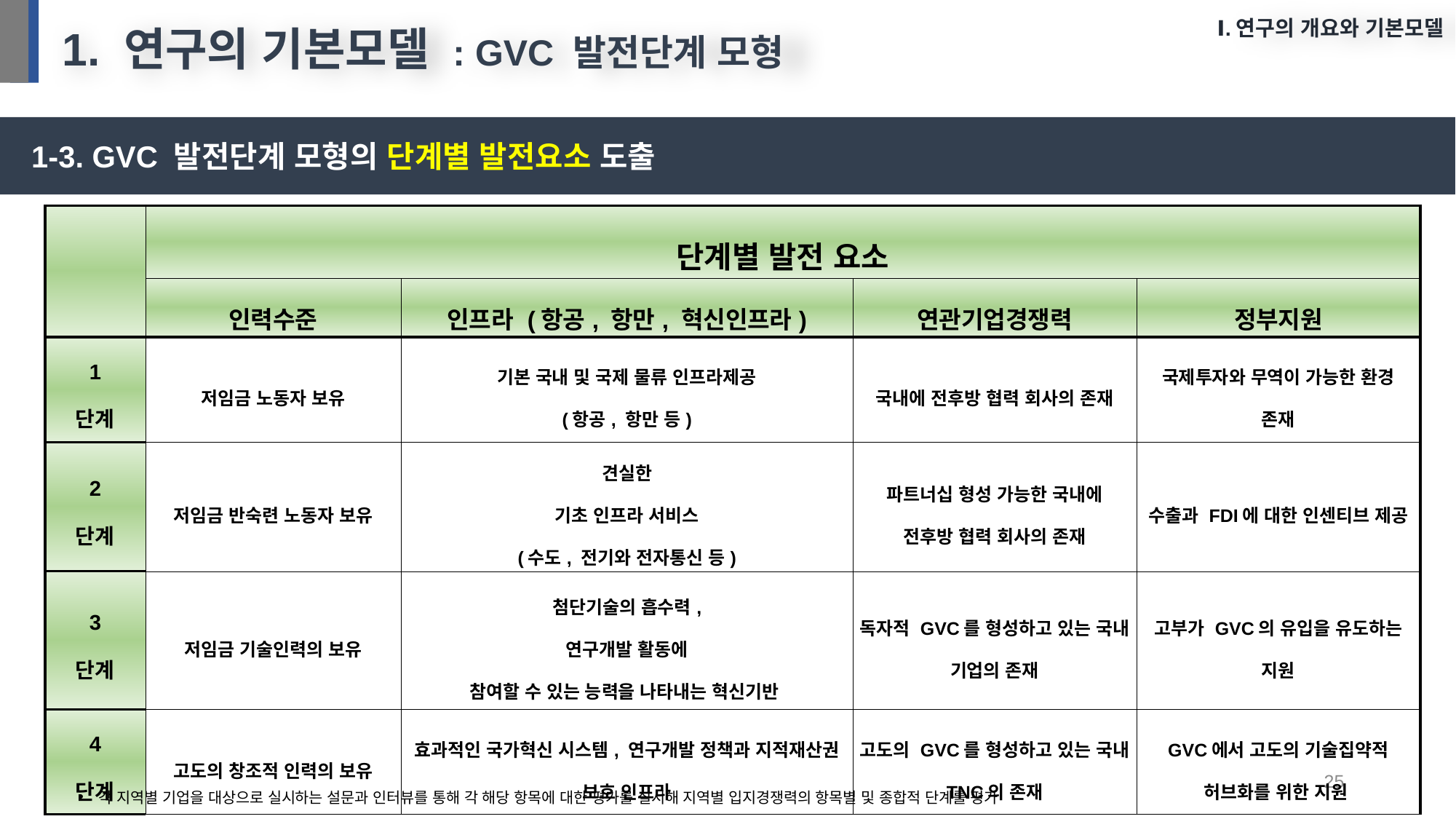

Ⅰ.연구의 개요와 기본모델

1-3. GVC 발전단계 모형의 단계별 발전요소 도출
1. 연구의 기본모델 : GVC 발전단계 모형
|  | 단계별 발전 요소 |  |  |  |
| --- | --- | --- | --- | --- |
|  | 인력수준 | 인프라 (항공, 항만, 혁신인프라) | 연관기업경쟁력 | 정부지원 |
| 1 단계 | 저임금 노동자 보유 | 기본 국내 및 국제 물류 인프라제공 (항공, 항만 등) | 국내에 전후방 협력 회사의 존재 | 국제투자와 무역이 가능한 환경 존재 |
| 2 단계 | 저임금 반숙련 노동자 보유 | 견실한 기초 인프라 서비스 (수도, 전기와 전자통신 등) | 파트너십 형성 가능한 국내에 전후방 협력 회사의 존재 | 수출과 FDI에 대한 인센티브 제공 |
| 3 단계 | 저임금 기술인력의 보유 | 첨단기술의 흡수력, 연구개발 활동에 참여할 수 있는 능력을 나타내는 혁신기반 | 독자적 GVC를 형성하고 있는 국내 기업의 존재 | 고부가 GVC의 유입을 유도하는 지원 |
| 4 단계 | 고도의 창조적 인력의 보유 | 효과적인 국가혁신 시스템, 연구개발 정책과 지적재산권 보호 인프라 | 고도의 GVC를 형성하고 있는 국내 TNC의 존재 | GVC에서 고도의 기술집약적 허브화를 위한 지원 |
25
각 지역별 기업을 대상으로 실시하는 설문과 인터뷰를 통해 각 해당 항목에 대한 평가를 실시해 지역별 입지경쟁력의 항목별 및 종합적 단계를 평가